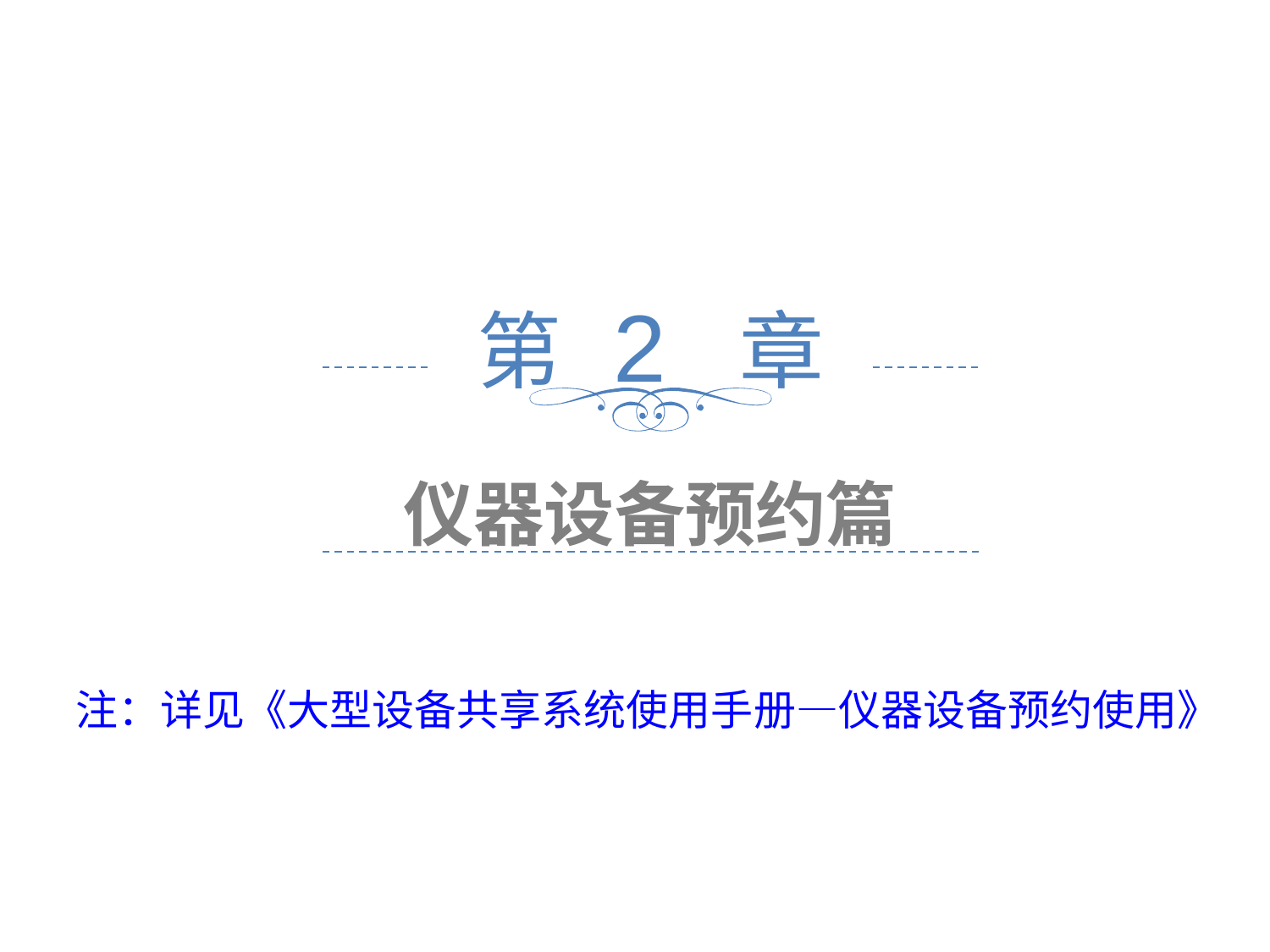

2
第
章

仪器设备预约篇
注：详见《大型设备共享系统使用手册—仪器设备预约使用》